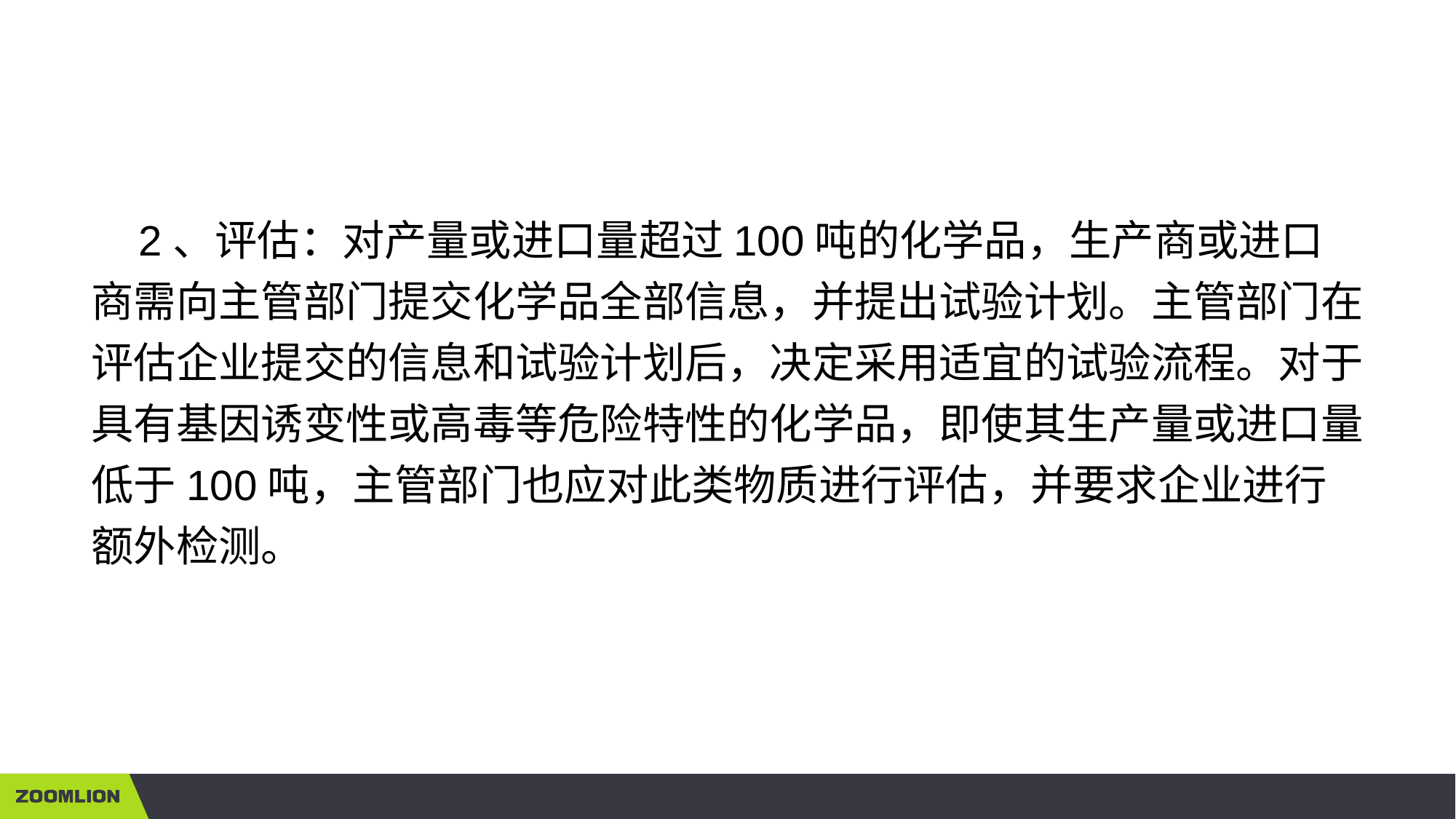

2、评估：对产量或进口量超过100吨的化学品，生产商或进口商需向主管部门提交化学品全部信息，并提出试验计划。主管部门在评估企业提交的信息和试验计划后，决定采用适宜的试验流程。对于具有基因诱变性或高毒等危险特性的化学品，即使其生产量或进口量低于100吨，主管部门也应对此类物质进行评估，并要求企业进行额外检测。